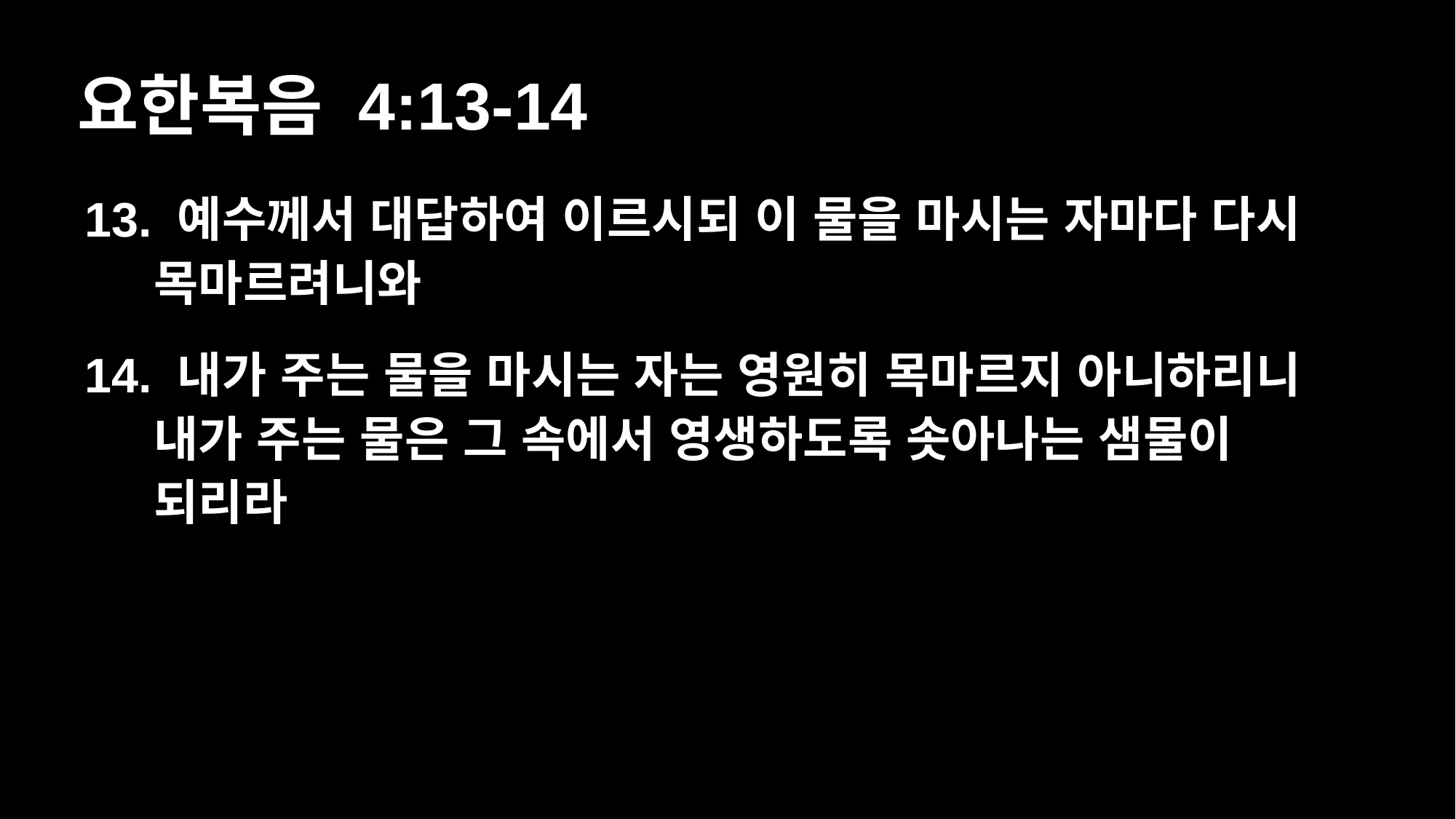

# 요한복음 4:13-14
13. 예수께서 대답하여 이르시되 이 물을 마시는 자마다 다시 목마르려니와
14. 내가 주는 물을 마시는 자는 영원히 목마르지 아니하리니 내가 주는 물은 그 속에서 영생하도록 솟아나는 샘물이 되리라